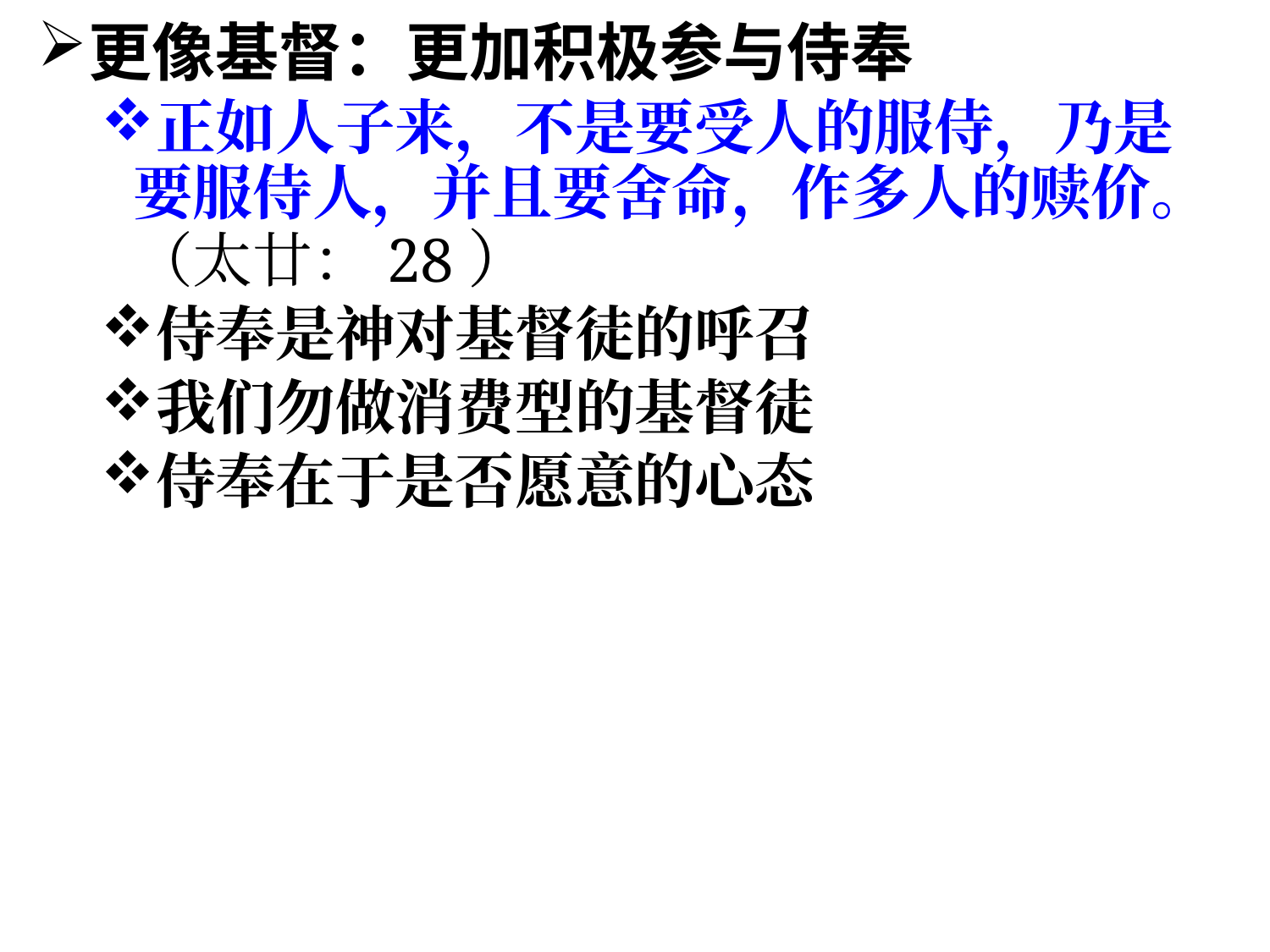

更像基督：更加积极参与侍奉
正如人子来，不是要受人的服侍，乃是要服侍人，并且要舍命，作多人的赎价。（太廿：28）
侍奉是神对基督徒的呼召
我们勿做消费型的基督徒
侍奉在于是否愿意的心态